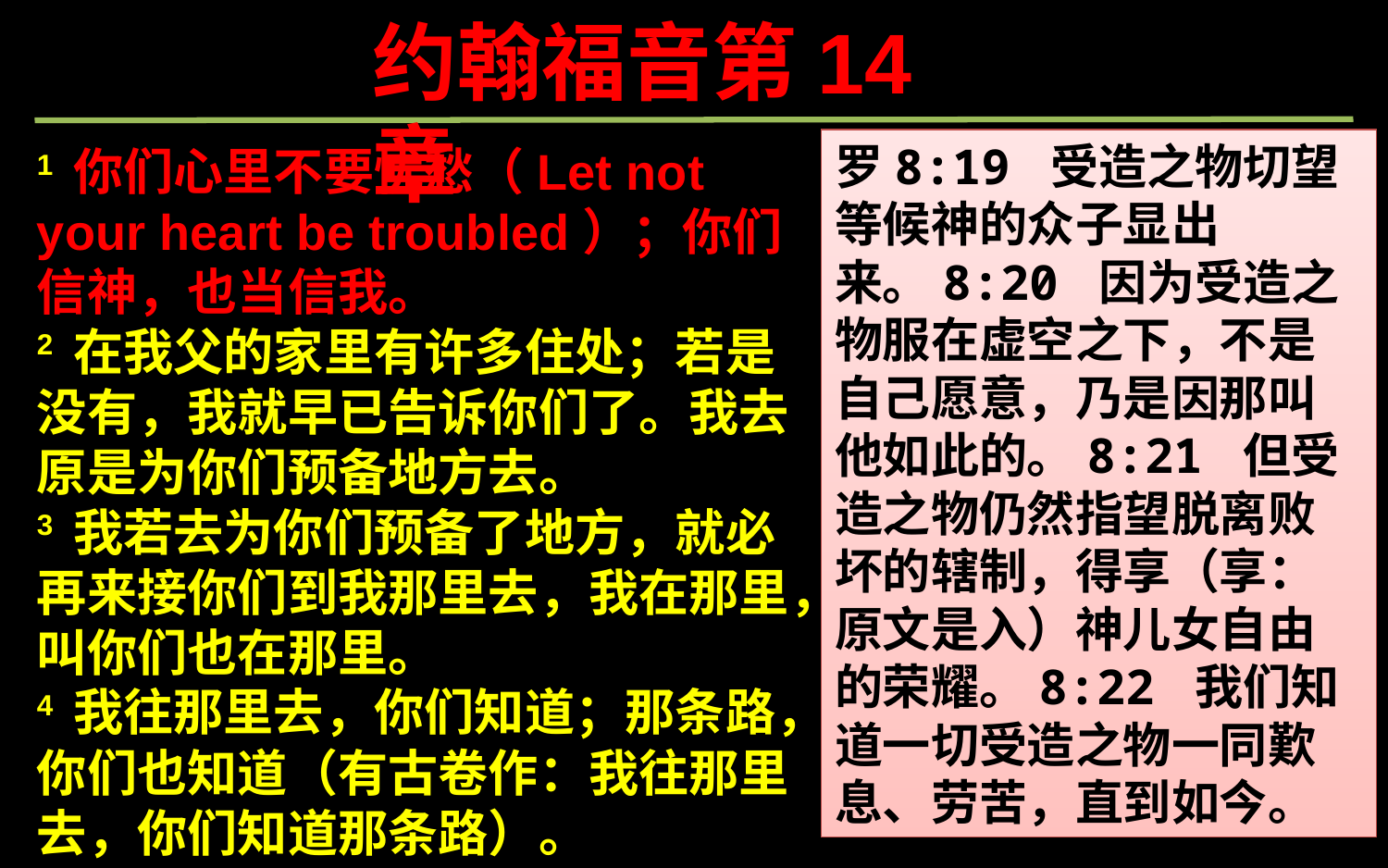

约翰福音第14章
罗8:19 受造之物切望等候神的众子显出来。8:20 因为受造之物服在虚空之下，不是自己愿意，乃是因那叫他如此的。8:21 但受造之物仍然指望脱离败坏的辖制，得享（享：原文是入）神儿女自由的荣耀。8:22 我们知道一切受造之物一同歎息、劳苦，直到如今。
1 你们心里不要忧愁（Let not your heart be troubled）；你们信神，也当信我。
2 在我父的家里有许多住处；若是没有，我就早已告诉你们了。我去原是为你们预备地方去。
3 我若去为你们预备了地方，就必再来接你们到我那里去，我在那里，叫你们也在那里。
4 我往那里去，你们知道；那条路，你们也知道（有古卷作：我往那里去，你们知道那条路）。